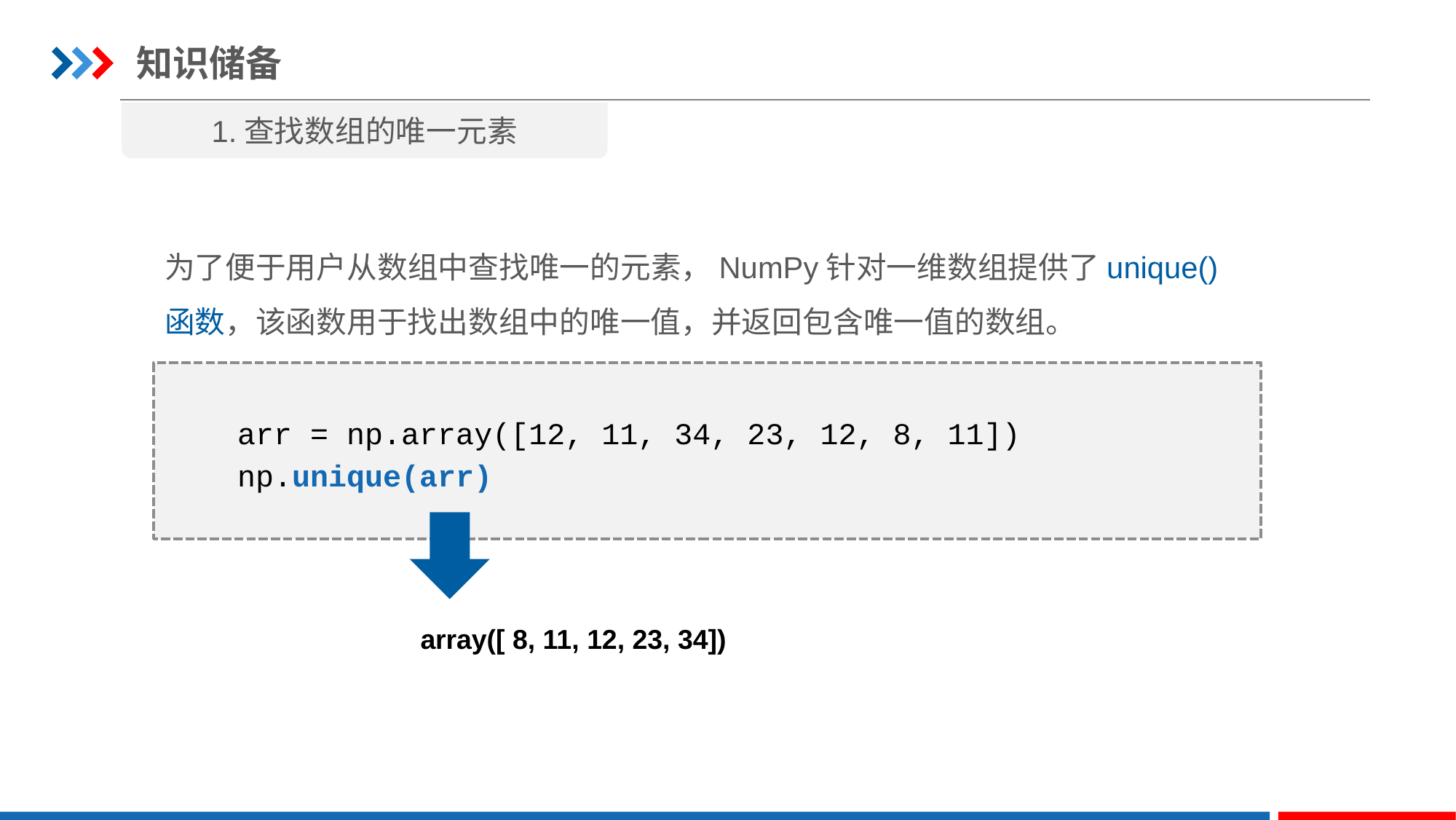

知识储备

1.查找数组的唯一元素
为了便于用户从数组中查找唯一的元素，NumPy针对一维数组提供了unique()函数，该函数用于找出数组中的唯一值，并返回包含唯一值的数组。

arr = np.array([12, 11, 34, 23, 12, 8, 11])
np.unique(arr)

array([ 8, 11, 12, 23, 34])